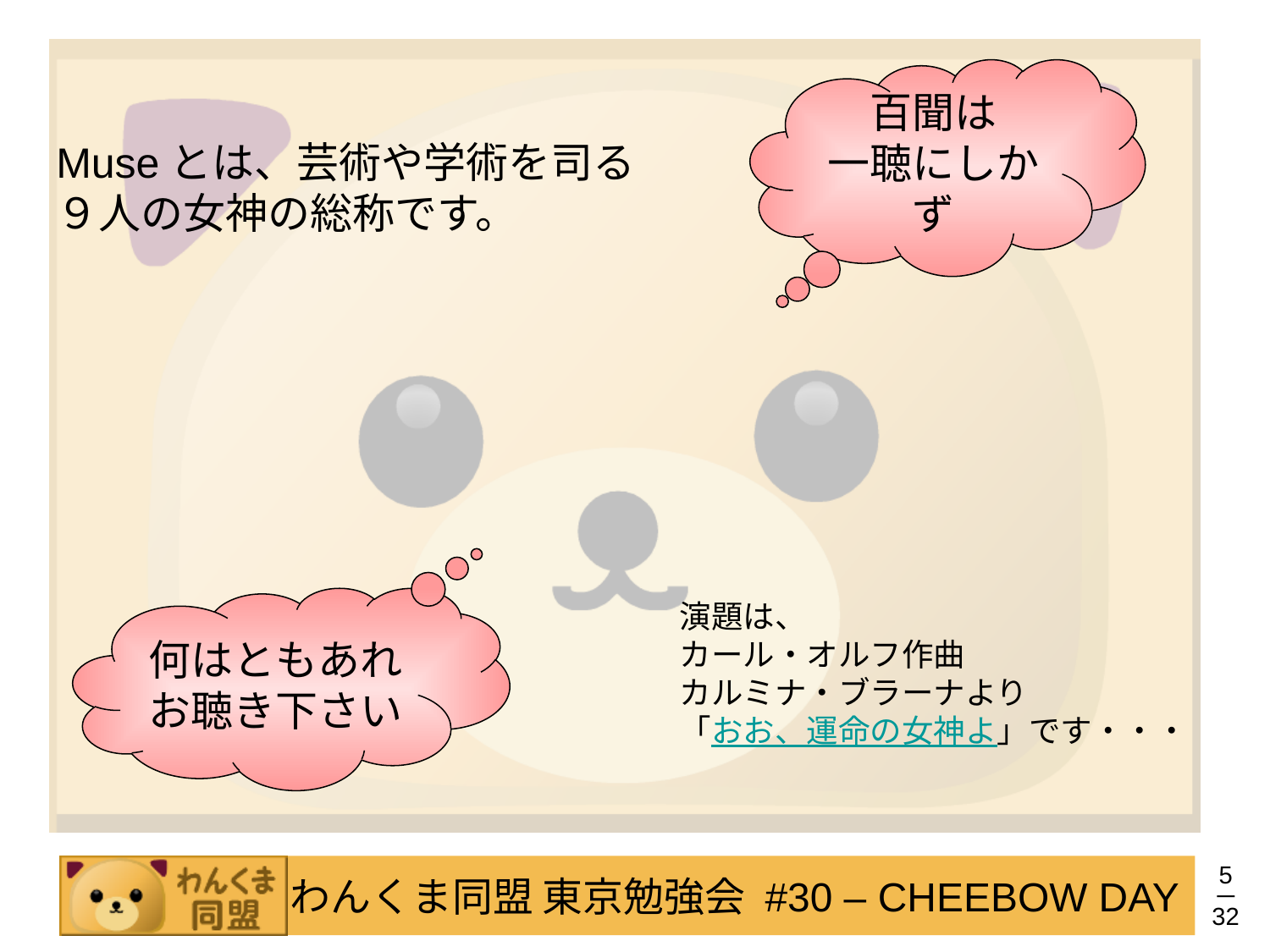

百聞は
一聴にしかず
Museとは、芸術や学術を司る
９人の女神の総称です。

何はともあれ
お聴き下さい
演題は、
カール・オルフ作曲
カルミナ・ブラーナより
「おお、運命の女神よ」です・・・
5
─
32